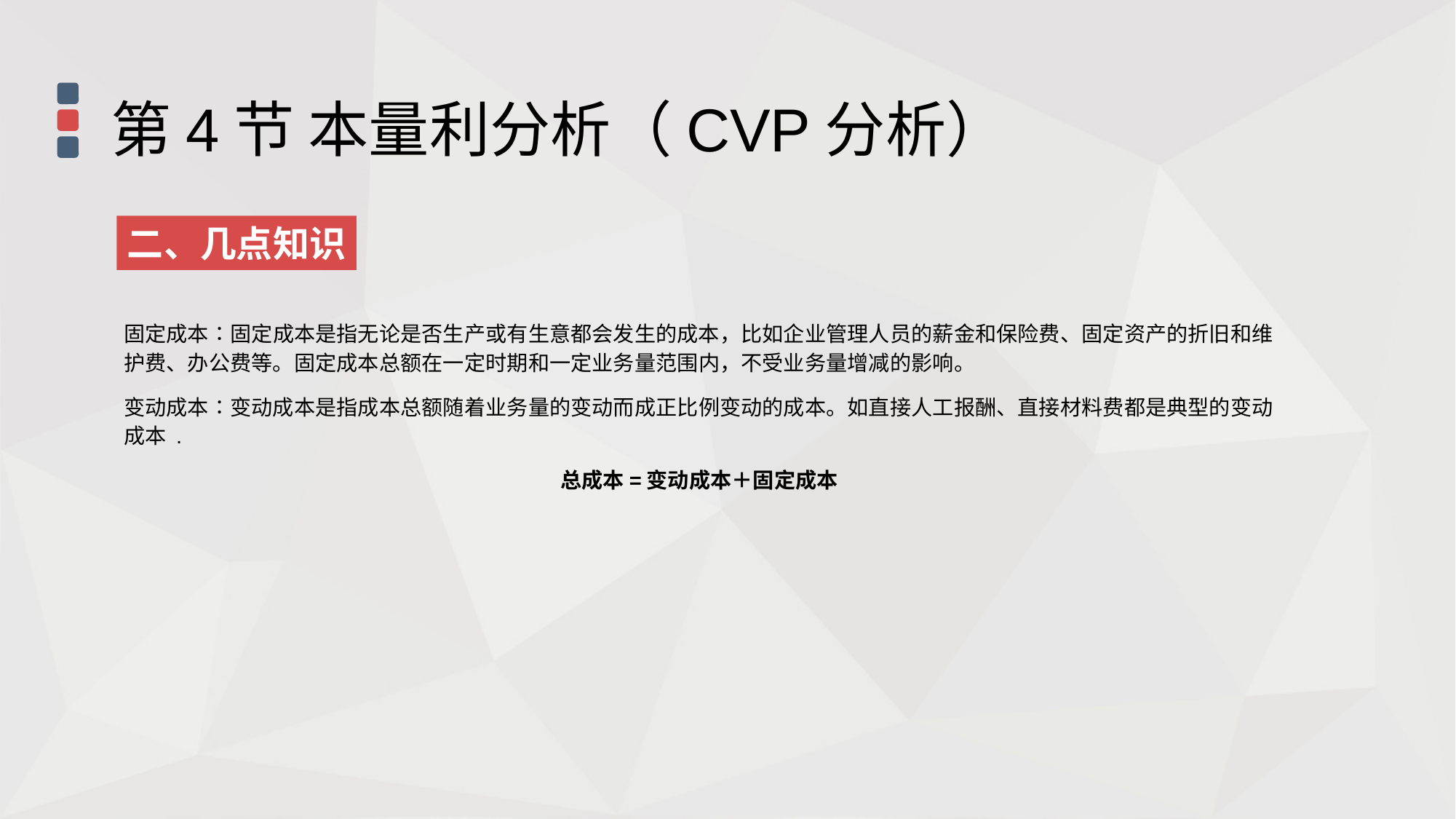

第4节 本量利分析（CVP分析）
二、几点知识
固定成本∶固定成本是指无论是否生产或有生意都会发生的成本，比如企业管理人员的薪金和保险费、固定资产的折旧和维护费、办公费等。固定成本总额在一定时期和一定业务量范围内，不受业务量增减的影响。
变动成本∶变动成本是指成本总额随着业务量的变动而成正比例变动的成本。如直接人工报酬、直接材料费都是典型的变动成本 .
总成本=变动成本＋固定成本